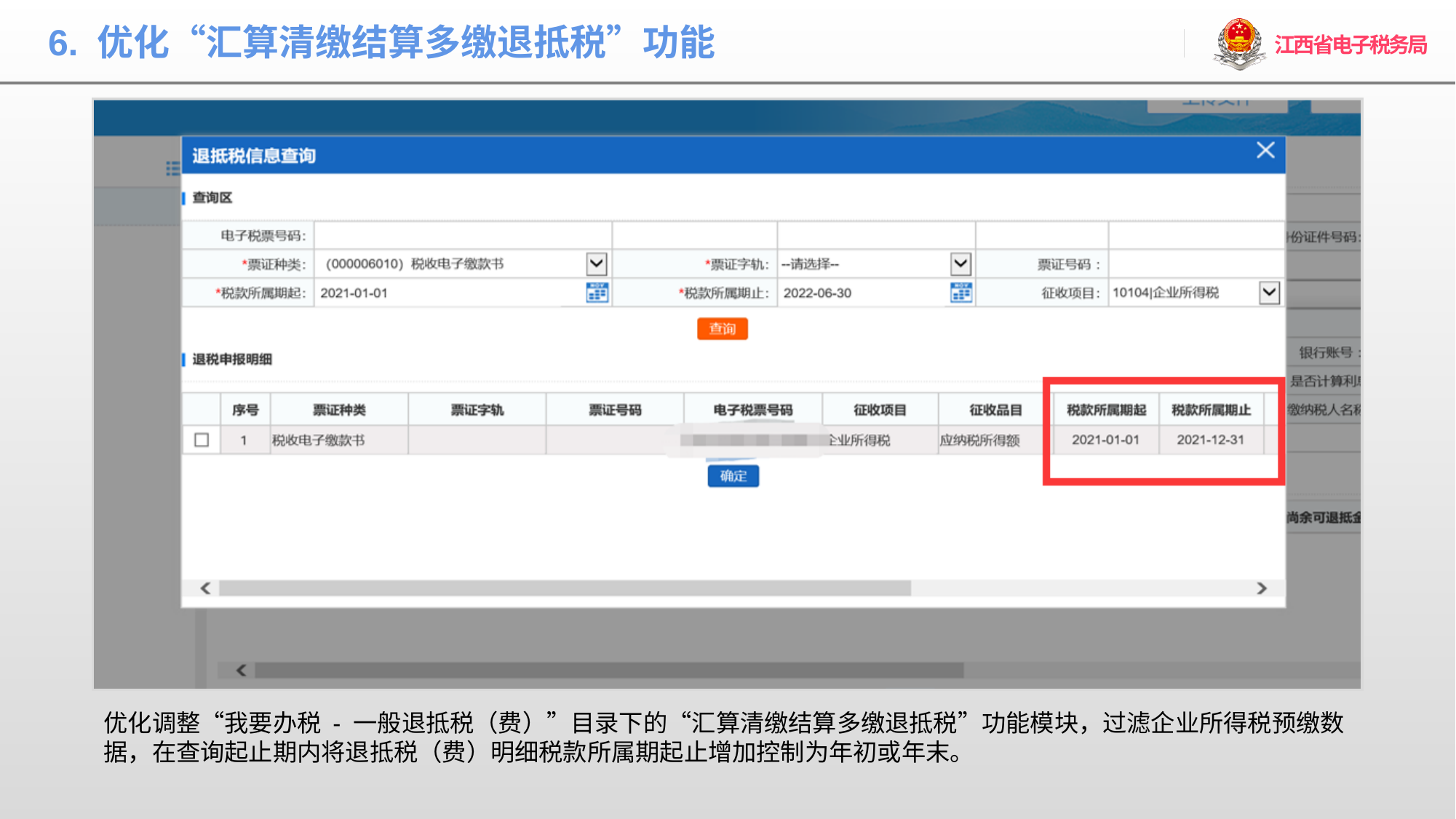

6. 优化“汇算清缴结算多缴退抵税”功能

优化调整“我要办税 - 一般退抵税（费）”目录下的“汇算清缴结算多缴退抵税”功能模块，过滤企业所得税预缴数据，在查询起止期内将退抵税（费）明细税款所属期起止增加控制为年初或年末。